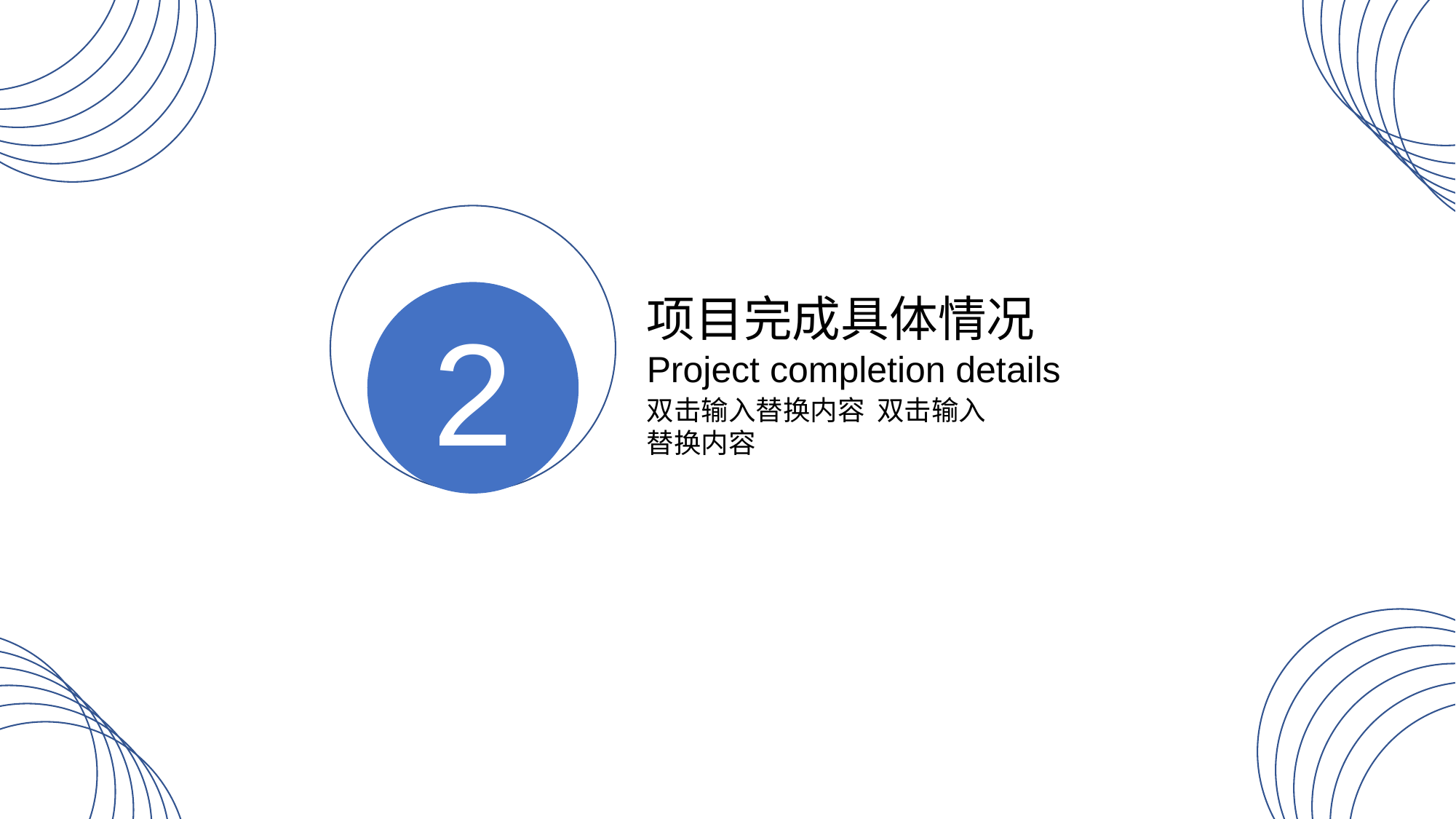

2
项目完成具体情况
Project completion details

双击输入替换内容  双击输入替换内容